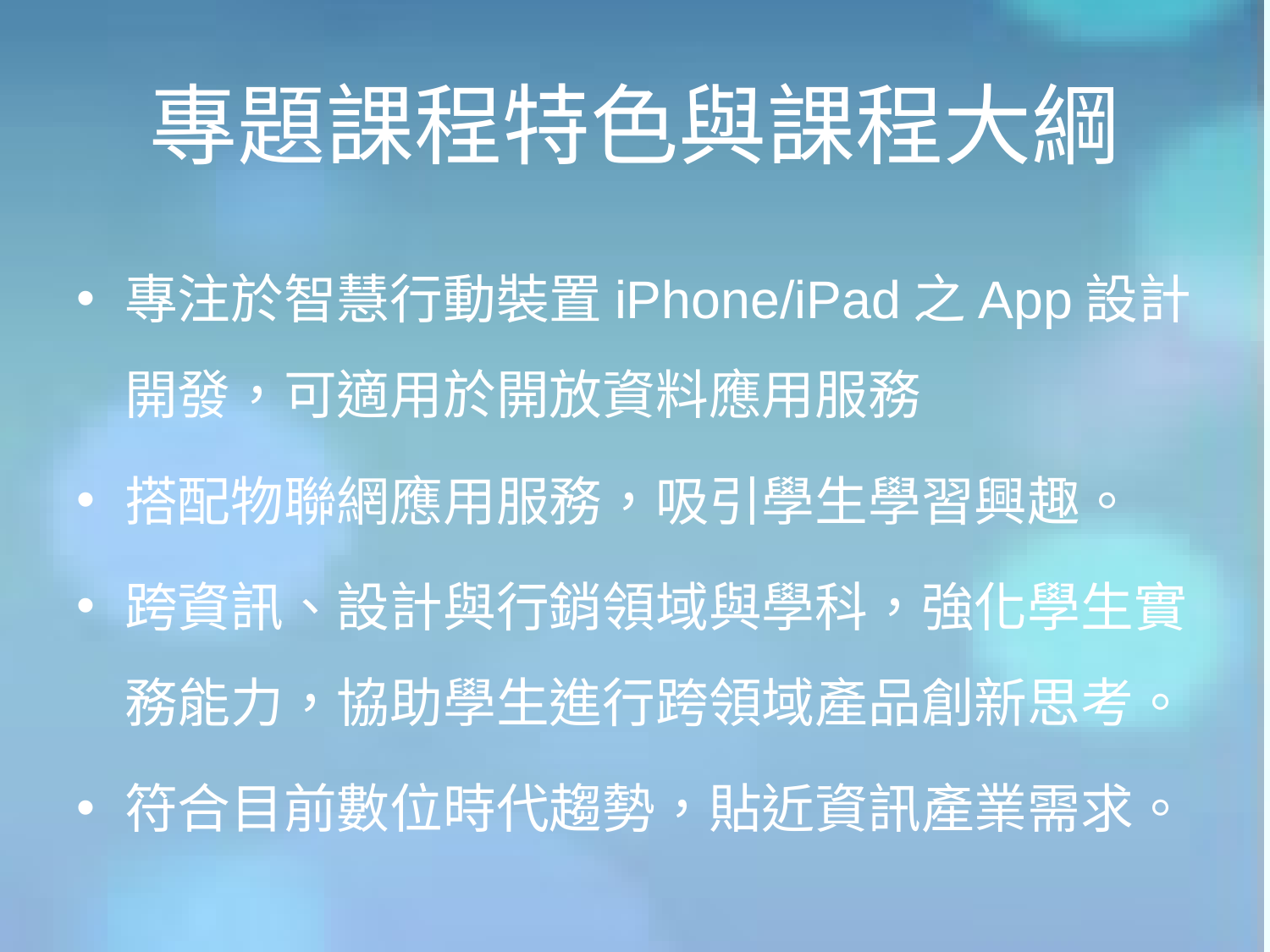

# 專題課程特色與課程大綱
專注於智慧行動裝置iPhone/iPad之App設計開發，可適用於開放資料應用服務
搭配物聯網應用服務，吸引學生學習興趣。
跨資訊、設計與行銷領域與學科，強化學生實務能力，協助學生進行跨領域產品創新思考。
符合目前數位時代趨勢，貼近資訊產業需求。